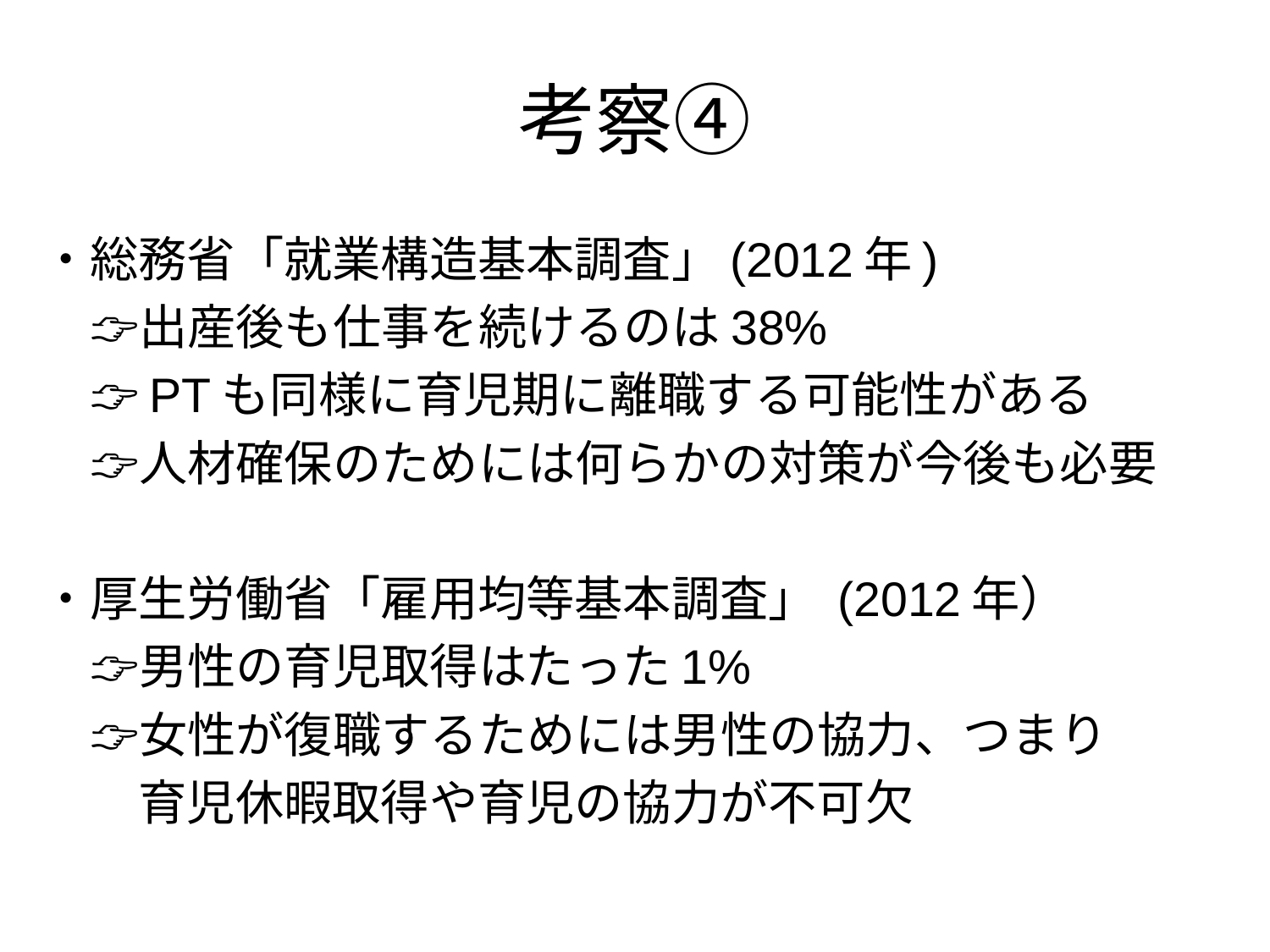

# 考察④
・総務省「就業構造基本調査」(2012年)
　👉出産後も仕事を続けるのは38%
　👉PTも同様に育児期に離職する可能性がある
　👉人材確保のためには何らかの対策が今後も必要

・厚生労働省「雇用均等基本調査」 (2012年）
　👉男性の育児取得はたった1%
　👉女性が復職するためには男性の協力、つまり
　　育児休暇取得や育児の協力が不可欠